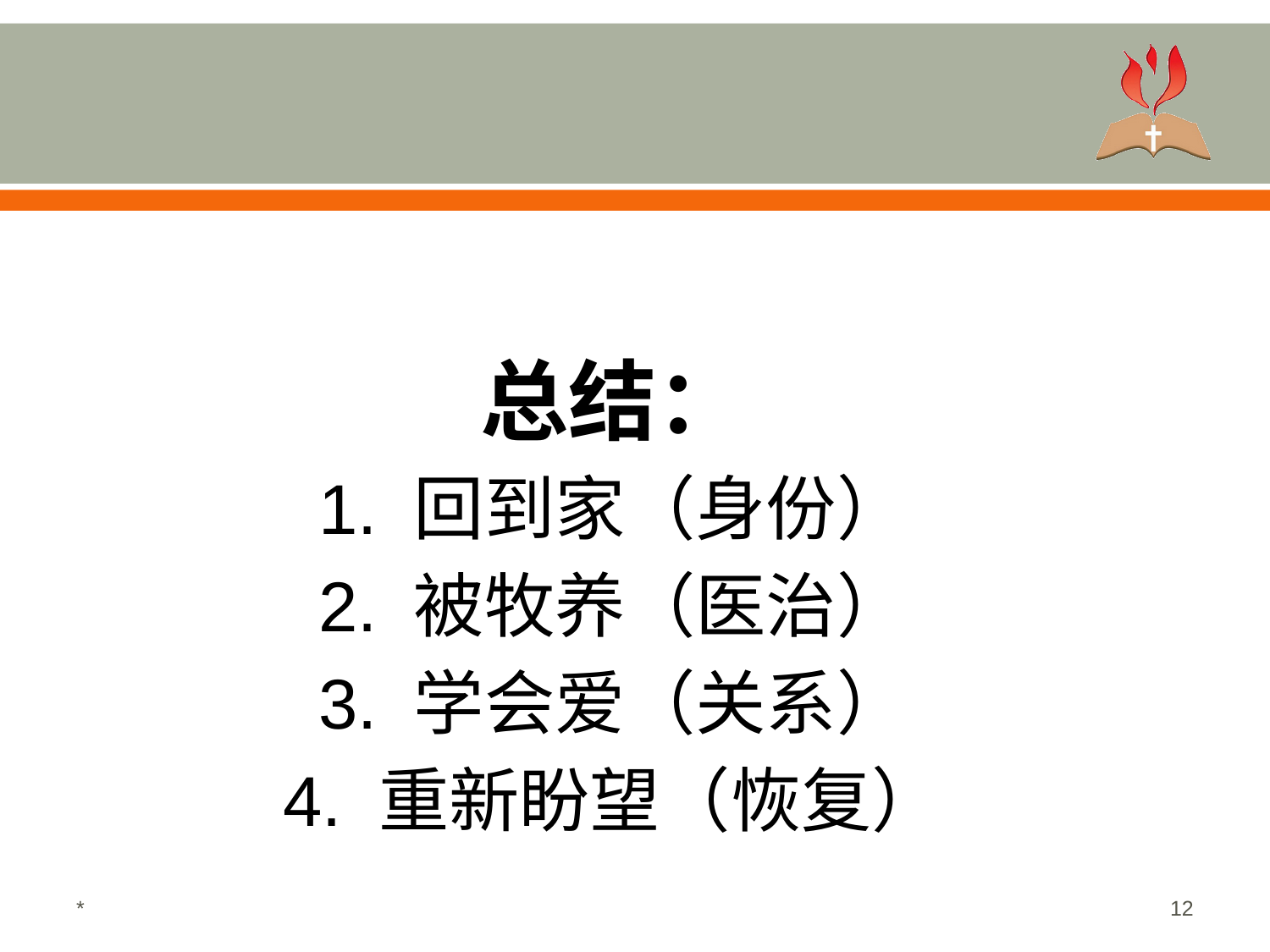

#

总结：
1. 回到家（身份）
2. 被牧养（医治）
3. 学会爱（关系）
4. 重新盼望（恢复）

*
12